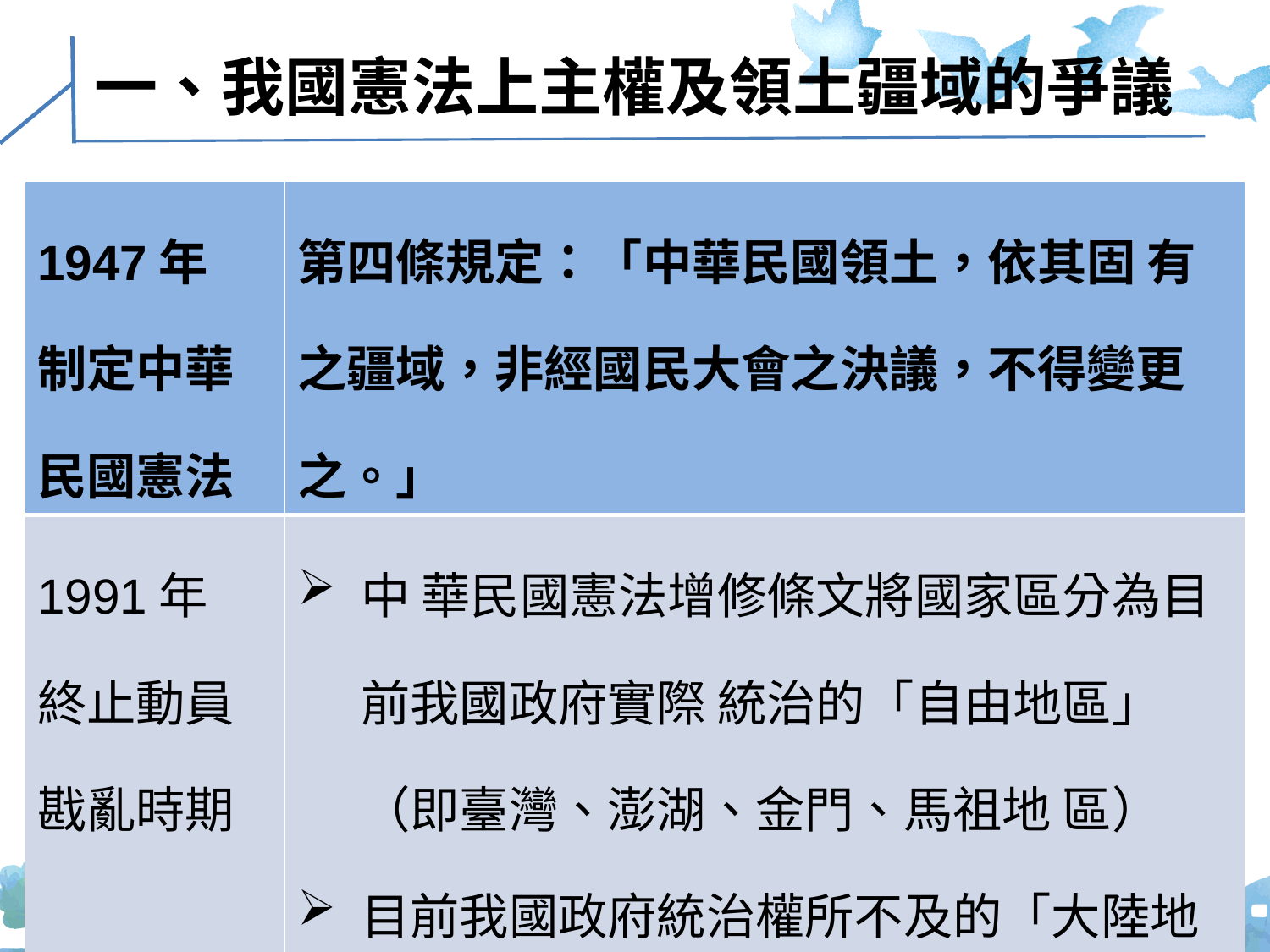

# 一、我國憲法上主權及領土疆域的爭議
| 1947年 制定中華民國憲法 | 第四條規定：「中華民國領土，依其固 有之疆域，非經國民大會之決議，不得變更之。」 |
| --- | --- |
| 1991年 終止動員戡亂時期 | 中 華民國憲法增修條文將國家區分為目前我國政府實際 統治的「自由地區」（即臺灣、澎湖、金門、馬祖地 區） 目前我國政府統治權所不及的「大陸地區」 |